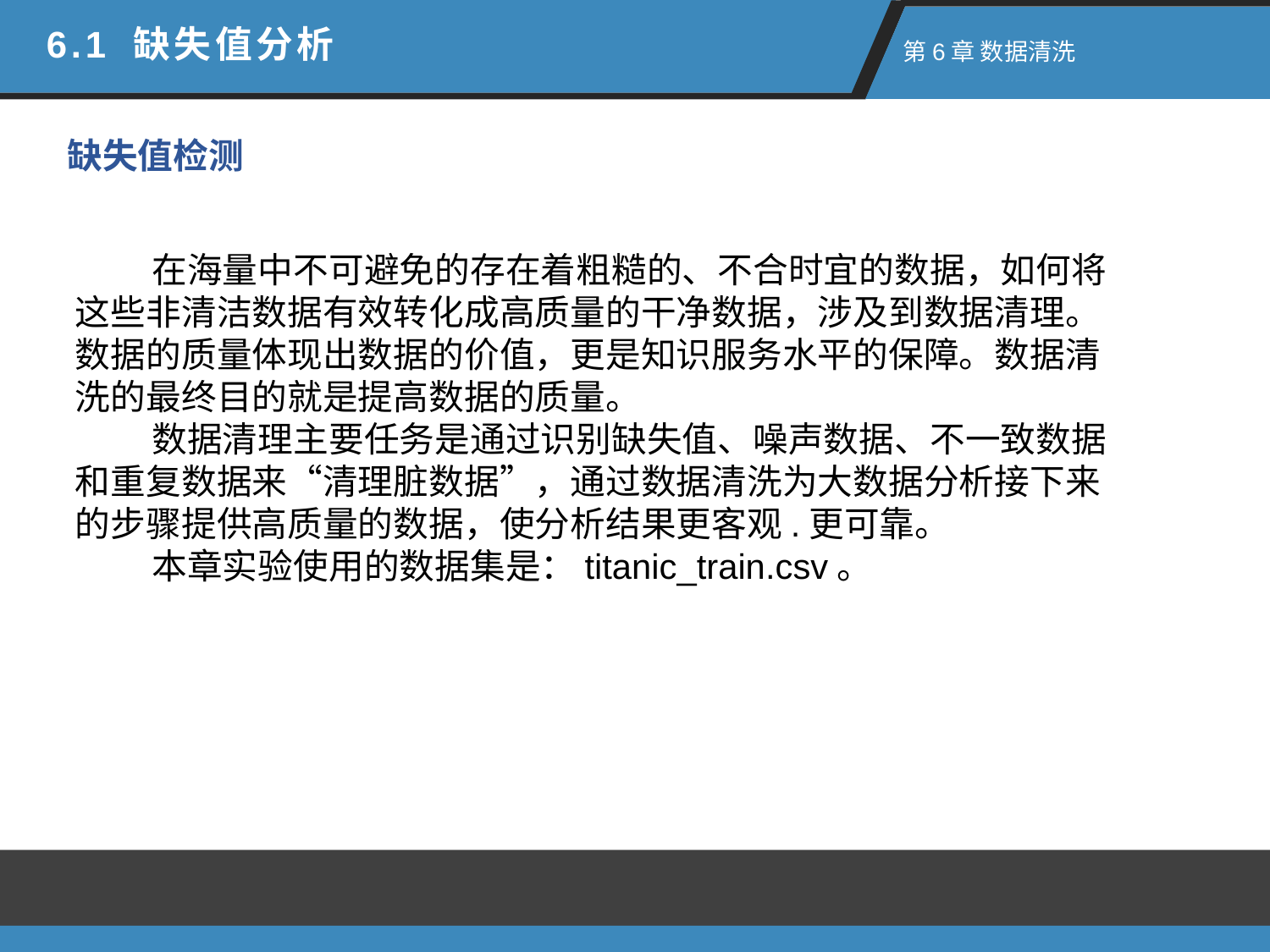

6.1 缺失值分析
  第6章 数据清洗
缺失值检测
    在海量中不可避免的存在着粗糙的、不合时宜的数据，如何将这些非清洁数据有效转化成高质量的干净数据，涉及到数据清理。数据的质量体现出数据的价值，更是知识服务水平的保障。数据清洗的最终目的就是提高数据的质量。
    数据清理主要任务是通过识别缺失值、噪声数据、不一致数据和重复数据来“清理脏数据”，通过数据清洗为大数据分析接下来的步骤提供高质量的数据，使分析结果更客观.更可靠。
    本章实验使用的数据集是：titanic_train.csv。